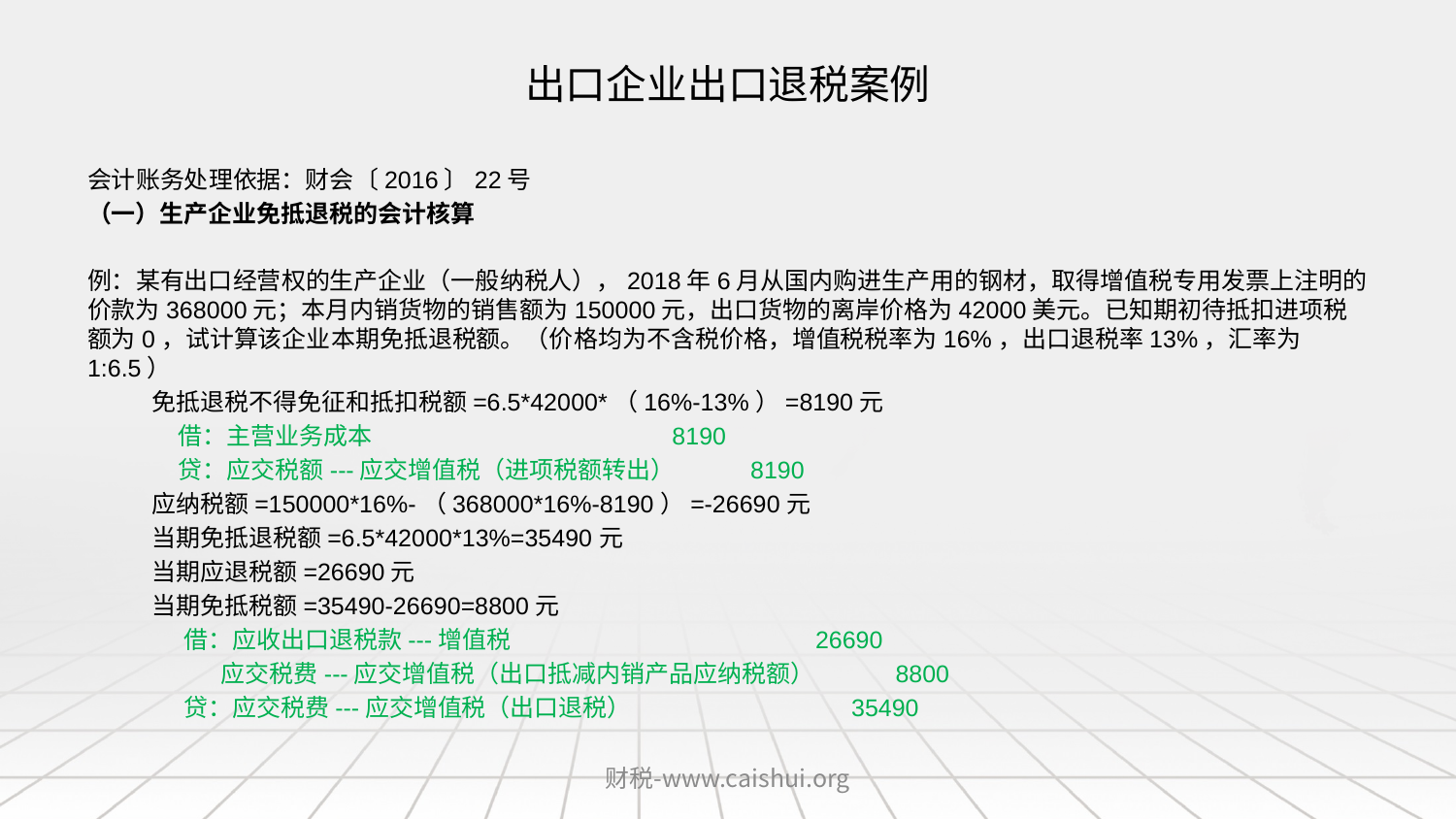

# 出口企业出口退税案例

会计账务处理依据：财会〔2016〕22号
（一）生产企业免抵退税的会计核算

例：某有出口经营权的生产企业（一般纳税人），2018年6月从国内购进生产用的钢材，取得增值税专用发票上注明的价款为368000元；本月内销货物的销售额为150000元，出口货物的离岸价格为42000美元。已知期初待抵扣进项税额为0，试计算该企业本期免抵退税额。（价格均为不含税价格，增值税税率为16%，出口退税率13%，汇率为1:6.5）
           免抵退税不得免征和抵扣税额=6.5*42000*（16%-13%）=8190元
                借：主营业务成本                                                       8190
                贷：应交税额---应交增值税（进项税额转出）             8190
           应纳税额=150000*16%-（368000*16%-8190）=-26690元
           当期免抵退税额=6.5*42000*13%=35490元
           当期应退税额=26690元
           当期免抵税额=35490-26690=8800元
                 借：应收出口退税款---增值税                                                        26690
                        应交税费---应交增值税（出口抵减内销产品应纳税额）              8800
                 贷：应交税费---应交增值税（出口退税）                                        35490
财税-www.caishui.org